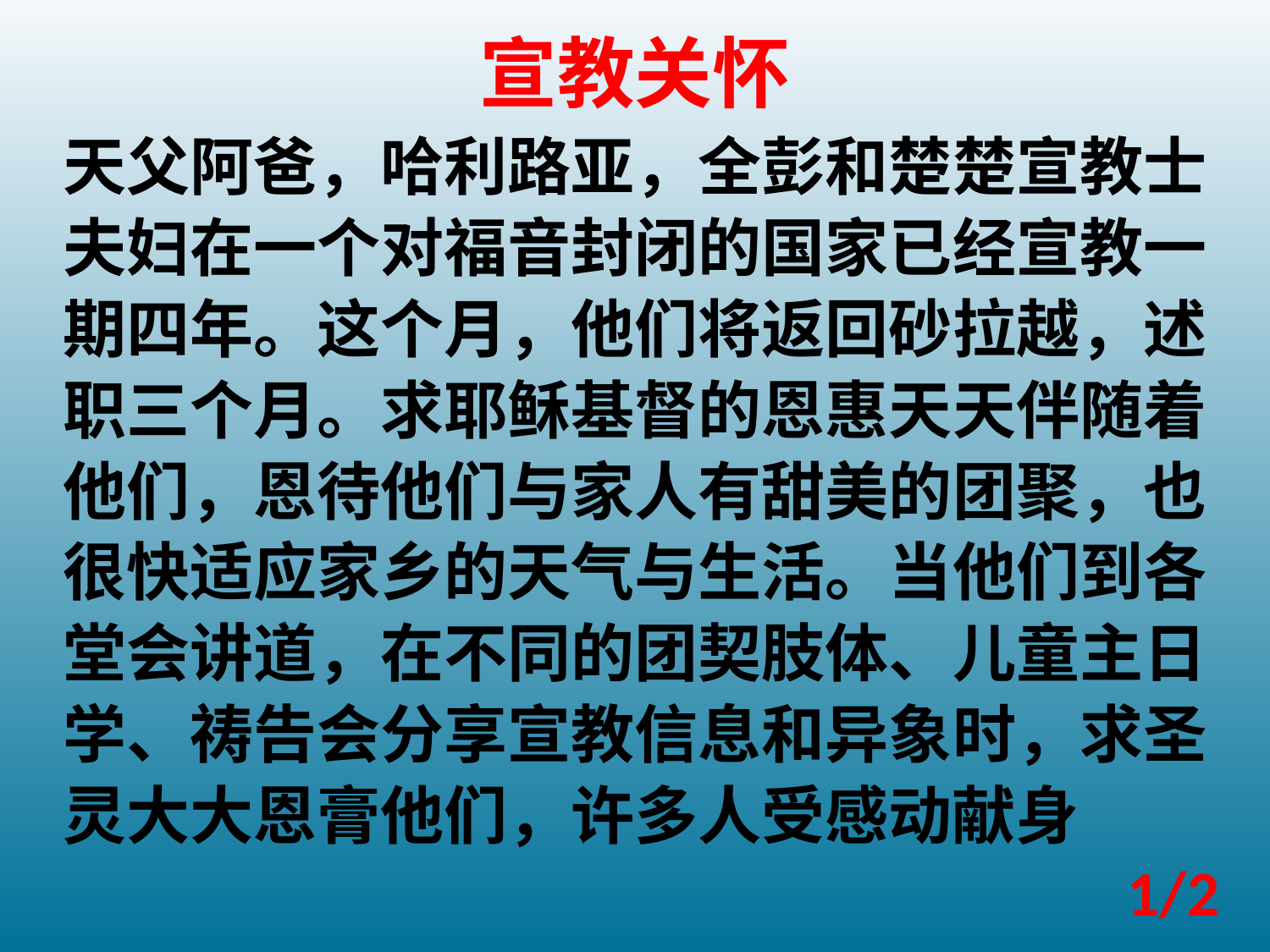

宣教关怀
天父阿爸，哈利路亚，全彭和楚楚宣教士夫妇在一个对福音封闭的国家已经宣教一期四年。这个月，他们将返回砂拉越，述职三个月。求耶稣基督的恩惠天天伴随着他们，恩待他们与家人有甜美的团聚，也很快适应家乡的天气与生活。当他们到各堂会讲道，在不同的团契肢体、儿童主日学、祷告会分享宣教信息和异象时，求圣灵大大恩膏他们，许多人受感动献身
1/2